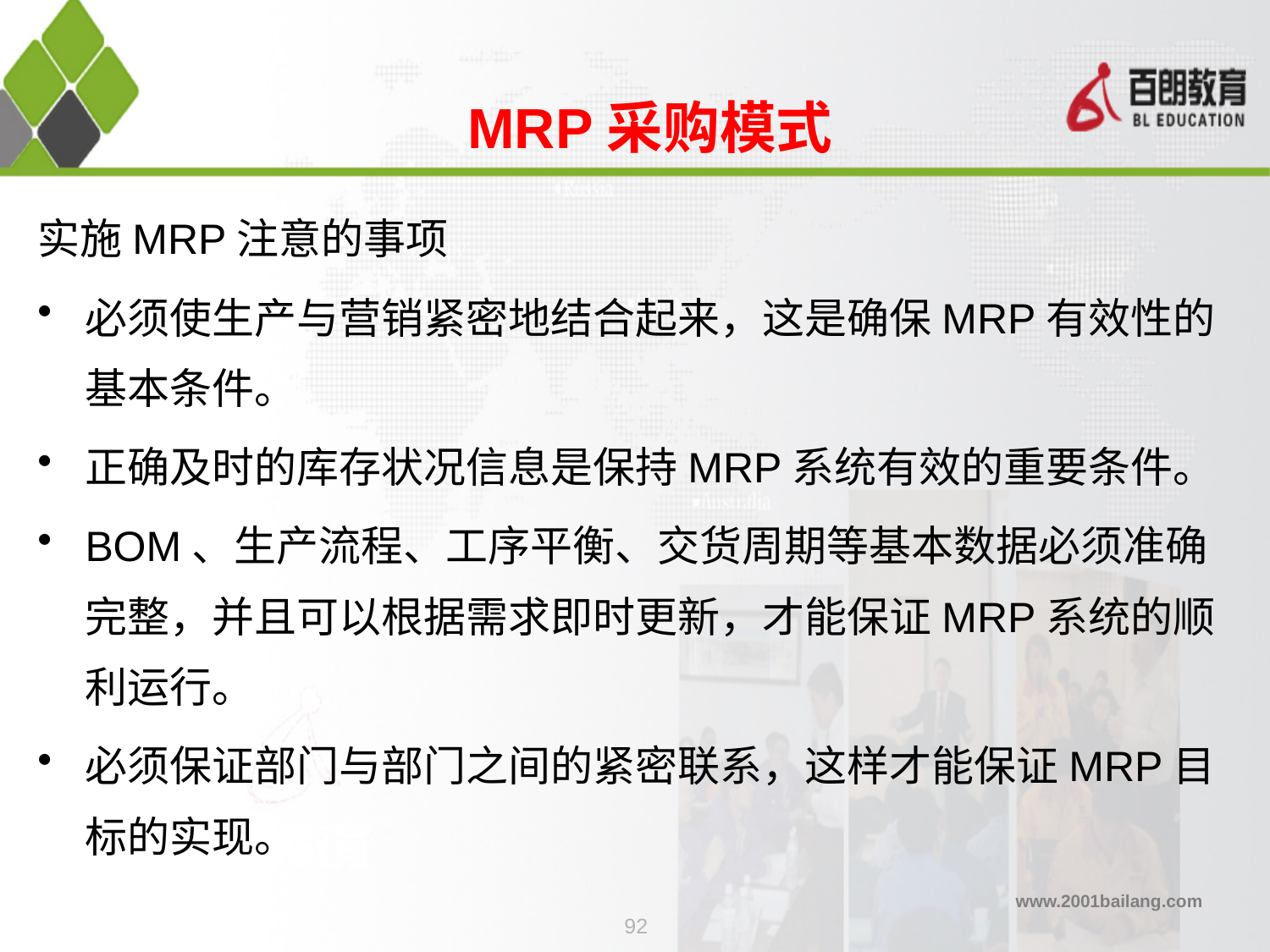

MRP采购模式
实施MRP注意的事项
必须使生产与营销紧密地结合起来，这是确保MRP有效性的基本条件。
正确及时的库存状况信息是保持MRP系统有效的重要条件。
BOM、生产流程、工序平衡、交货周期等基本数据必须准确完整，并且可以根据需求即时更新，才能保证MRP系统的顺利运行。
必须保证部门与部门之间的紧密联系，这样才能保证MRP目标的实现。
92